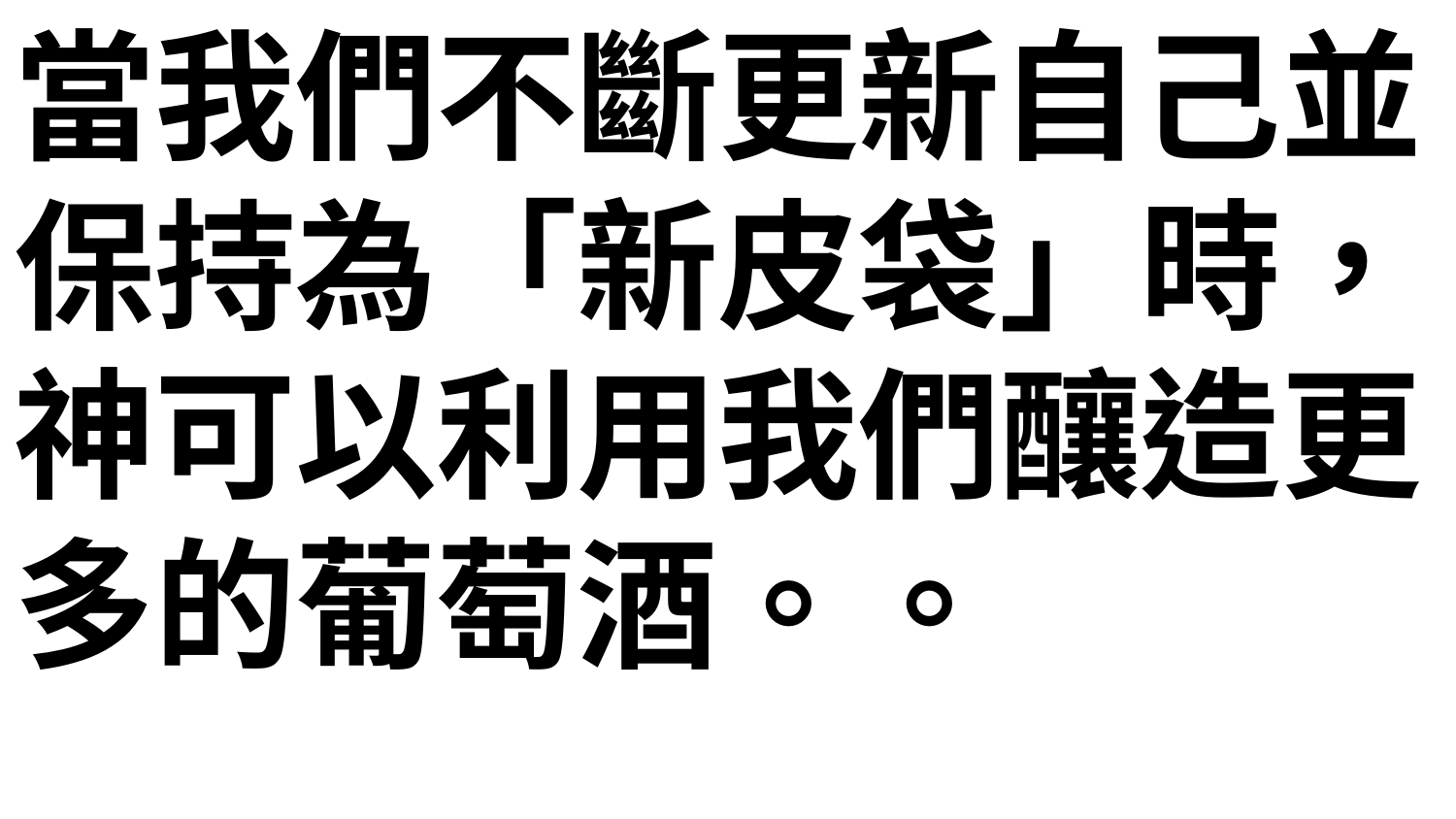

當我們不斷更新自己並保持為「新皮袋」時，神可以利用我們釀造更多的葡萄酒。。